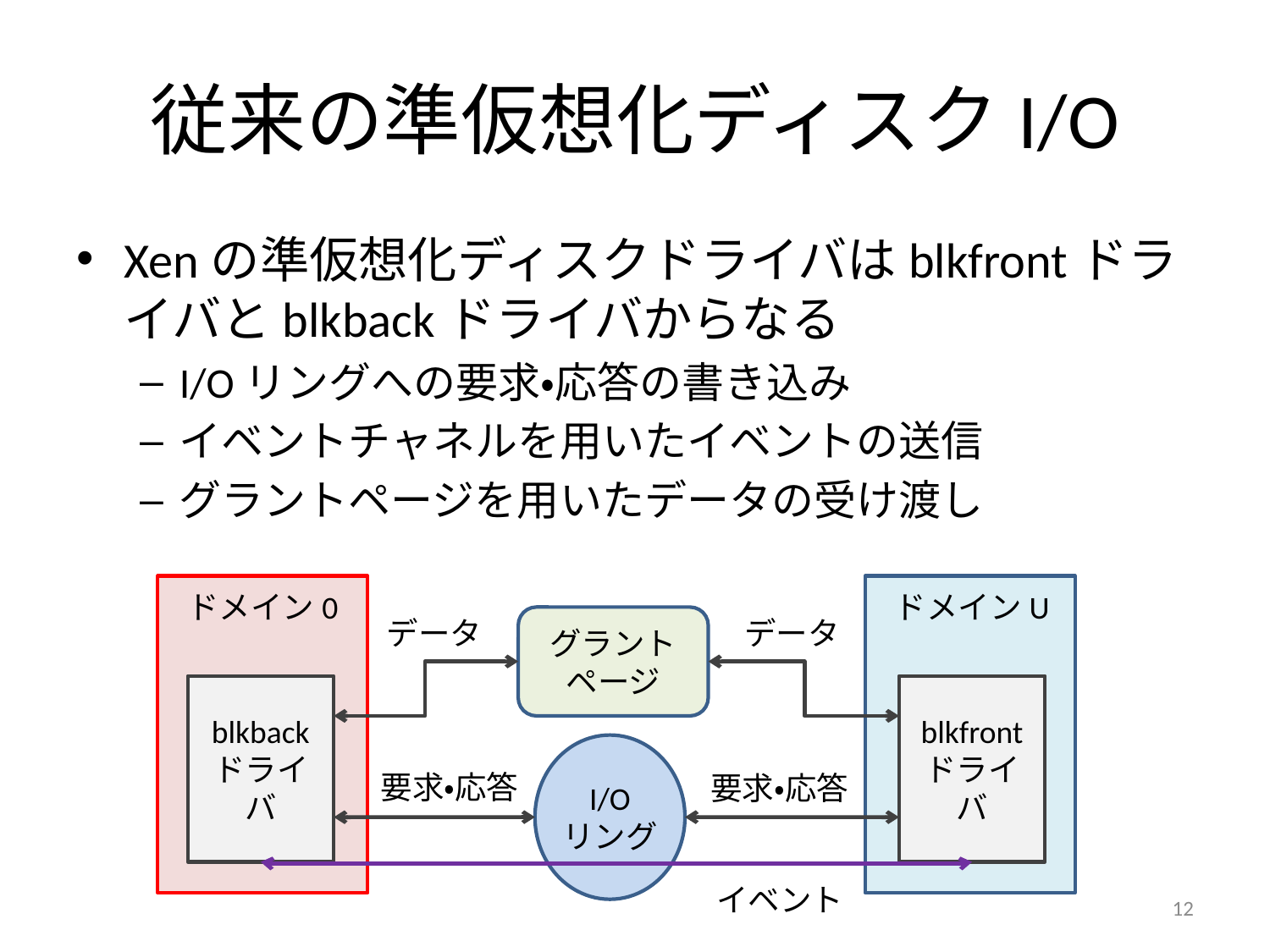

# 従来の準仮想化ディスクI/O
Xenの準仮想化ディスクドライバはblkfrontドライバとblkbackドライバからなる
I/Oリングへの要求・応答の書き込み
イベントチャネルを用いたイベントの送信
グラントページを用いたデータの受け渡し

ドメイン0
ドメインU
データ
グラント
ページ
データ
blkback
ドライバ
blkfront
ドライバ

要求・応答
要求・応答
I/O
リング
イベント
12